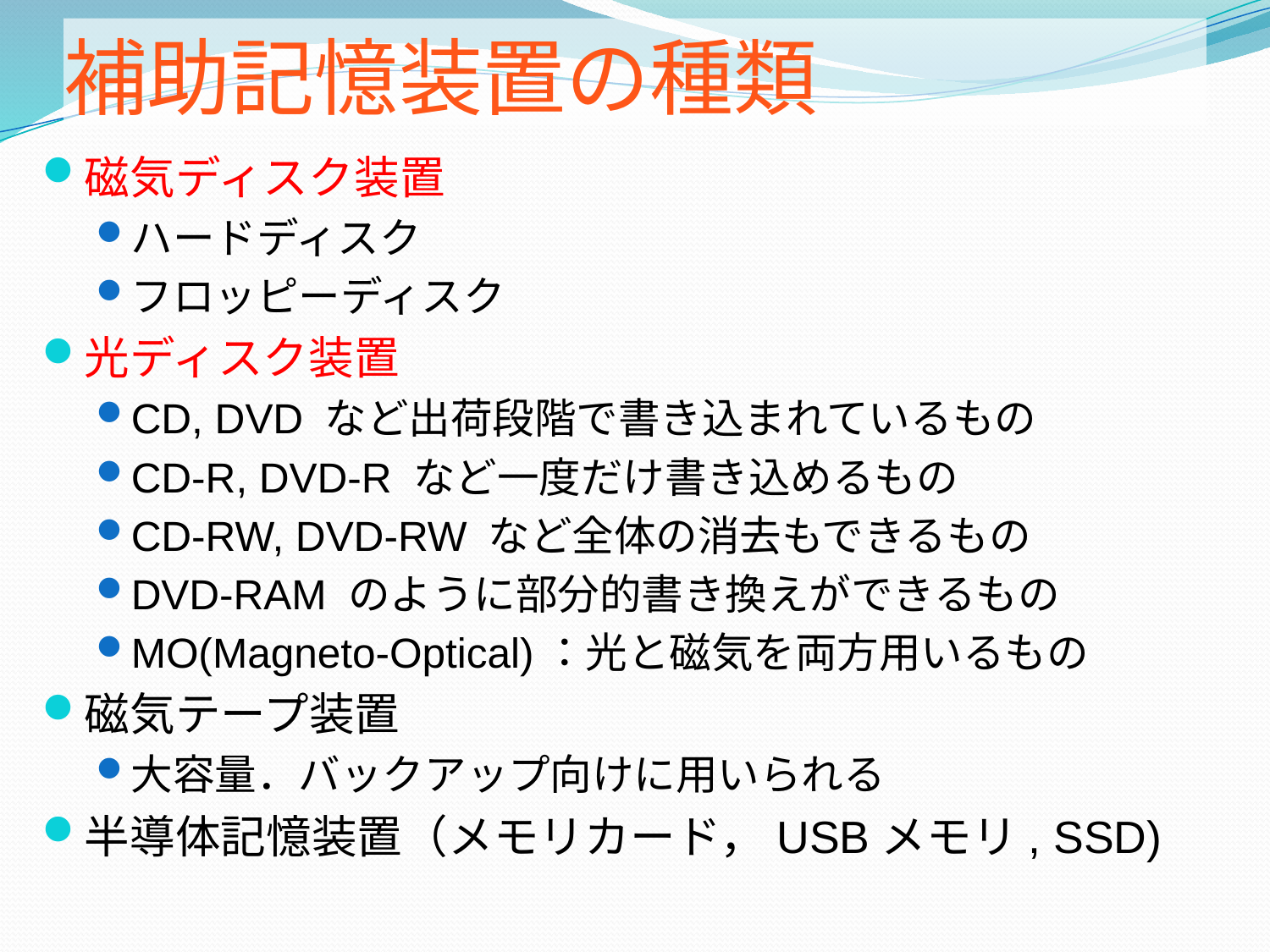

# 補助記憶装置の種類
磁気ディスク装置
ハードディスク
フロッピーディスク
光ディスク装置
CD, DVD など出荷段階で書き込まれているもの
CD-R, DVD-R など一度だけ書き込めるもの
CD-RW, DVD-RW など全体の消去もできるもの
DVD-RAM のように部分的書き換えができるもの
MO(Magneto-Optical)：光と磁気を両方用いるもの
磁気テープ装置
大容量．バックアップ向けに用いられる
半導体記憶装置（メモリカード，USBメモリ, SSD)